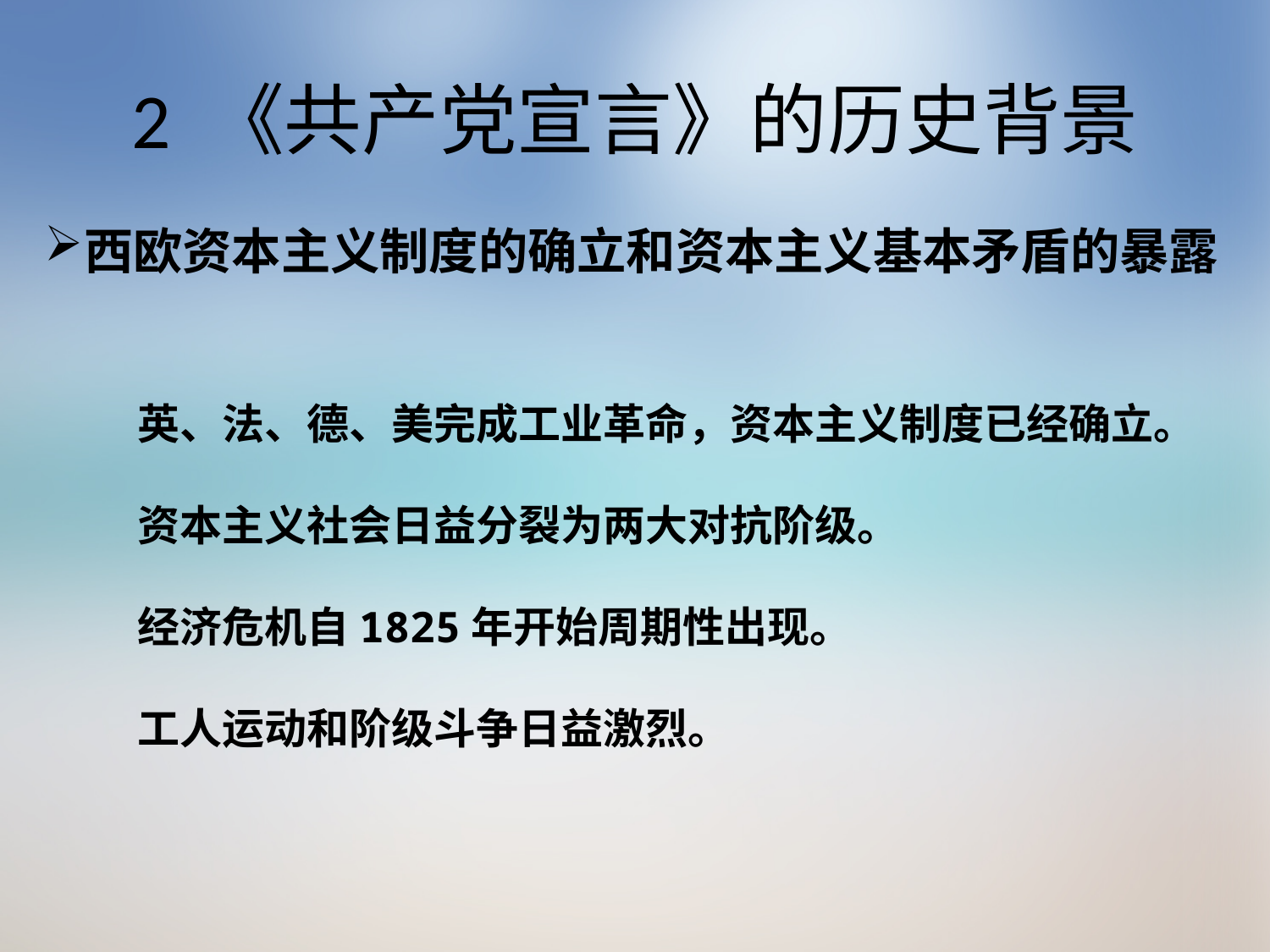

# 2 《共产党宣言》的历史背景
西欧资本主义制度的确立和资本主义基本矛盾的暴露
英、法、德、美完成工业革命，资本主义制度已经确立。

资本主义社会日益分裂为两大对抗阶级。

经济危机自1825年开始周期性出现。

工人运动和阶级斗争日益激烈。